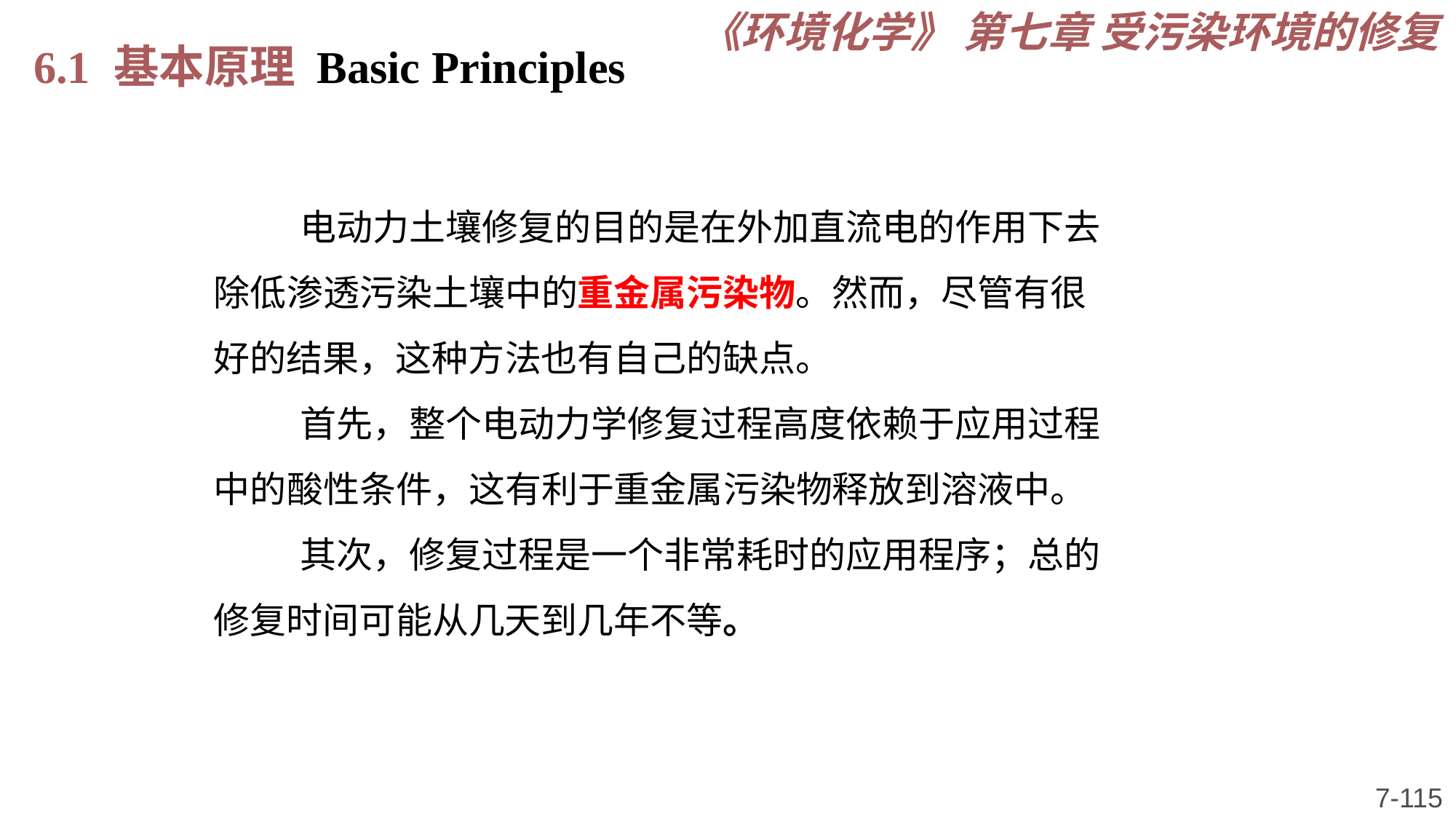

《环境化学》 第七章 受污染环境的修复
6.1 基本原理 Basic Principles

电动力土壤修复的目的是在外加直流电的作用下去除低渗透污染土壤中的重金属污染物。然而，尽管有很好的结果，这种方法也有自己的缺点。
首先，整个电动力学修复过程高度依赖于应用过程中的酸性条件，这有利于重金属污染物释放到溶液中。
其次，修复过程是一个非常耗时的应用程序；总的修复时间可能从几天到几年不等。

7-115